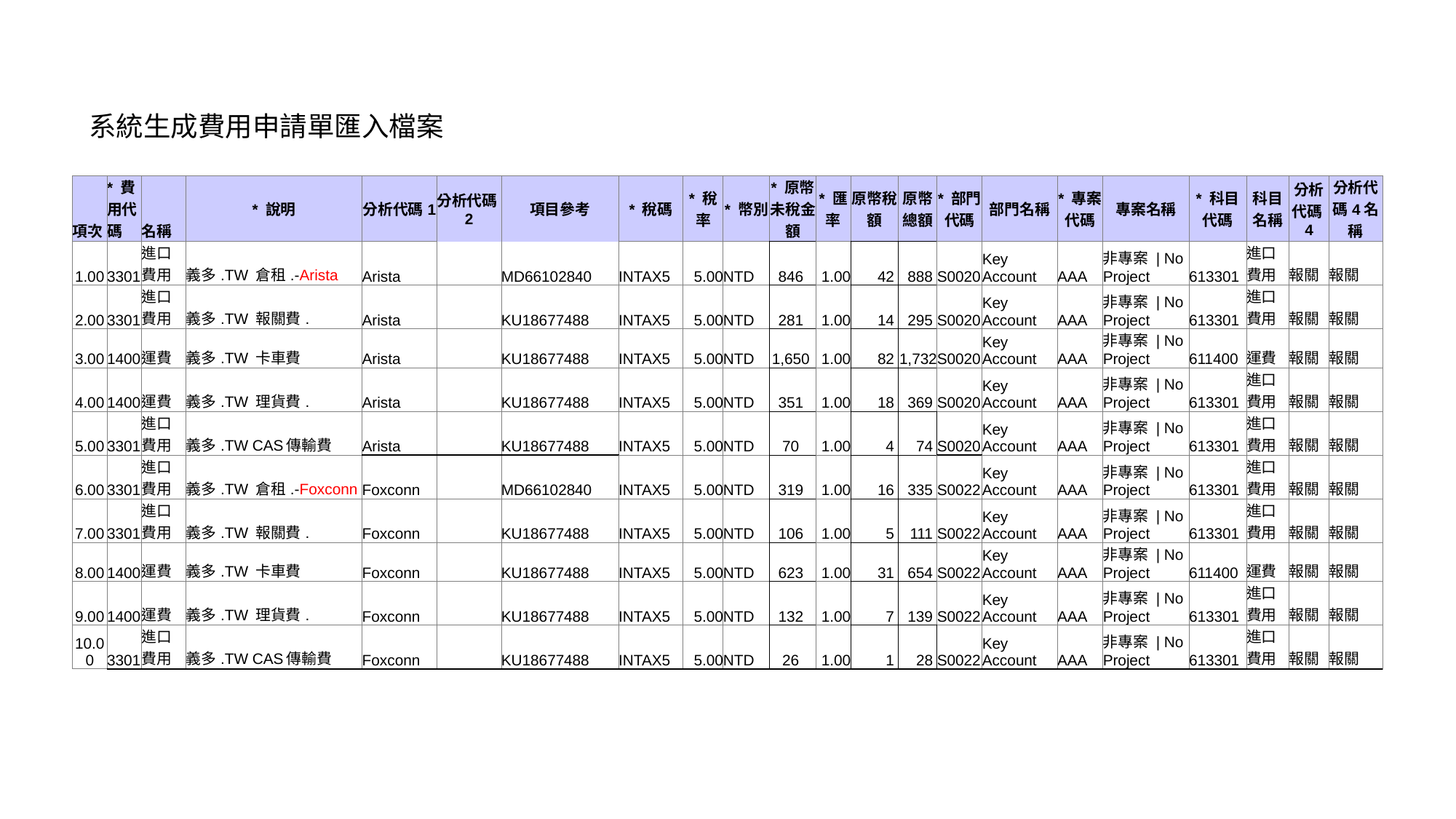

系統生成費用申請單匯入檔案
| 項次 | \* 費用代碼 | 名稱 | \* 說明 | 分析代碼1 | 分析代碼2 | 項目參考 | \* 稅碼 | \* 稅率 | \* 幣別 | \* 原幣未稅金額 | \* 匯率 | 原幣稅額 | 原幣總額 | \* 部門代碼 | 部門名稱 | \* 專案代碼 | 專案名稱 | \* 科目代碼 | 科目名稱 | 分析代碼4 | 分析代碼4名稱 |
| --- | --- | --- | --- | --- | --- | --- | --- | --- | --- | --- | --- | --- | --- | --- | --- | --- | --- | --- | --- | --- | --- |
| 1.00 | 3301 | 進口費用 | 義多.TW 倉租.-Arista | Arista |  | MD66102840 | INTAX5 | 5.00 | NTD | 846 | 1.00 | 42 | 888 | S0020 | Key Account | AAA | 非專案 | No Project | 613301 | 進口費用 | 報關 | 報關 |
| 2.00 | 3301 | 進口費用 | 義多.TW 報關費. | Arista |  | KU18677488 | INTAX5 | 5.00 | NTD | 281 | 1.00 | 14 | 295 | S0020 | Key Account | AAA | 非專案 | No Project | 613301 | 進口費用 | 報關 | 報關 |
| 3.00 | 1400 | 運費 | 義多.TW 卡車費 | Arista |  | KU18677488 | INTAX5 | 5.00 | NTD | 1,650 | 1.00 | 82 | 1,732 | S0020 | Key Account | AAA | 非專案 | No Project | 611400 | 運費 | 報關 | 報關 |
| 4.00 | 1400 | 運費 | 義多.TW 理貨費. | Arista |  | KU18677488 | INTAX5 | 5.00 | NTD | 351 | 1.00 | 18 | 369 | S0020 | Key Account | AAA | 非專案 | No Project | 613301 | 進口費用 | 報關 | 報關 |
| 5.00 | 3301 | 進口費用 | 義多.TW CAS傳輸費 | Arista |  | KU18677488 | INTAX5 | 5.00 | NTD | 70 | 1.00 | 4 | 74 | S0020 | Key Account | AAA | 非專案 | No Project | 613301 | 進口費用 | 報關 | 報關 |
| 6.00 | 3301 | 進口費用 | 義多.TW 倉租.-Foxconn | Foxconn |  | MD66102840 | INTAX5 | 5.00 | NTD | 319 | 1.00 | 16 | 335 | S0022 | Key Account | AAA | 非專案 | No Project | 613301 | 進口費用 | 報關 | 報關 |
| 7.00 | 3301 | 進口費用 | 義多.TW 報關費. | Foxconn |  | KU18677488 | INTAX5 | 5.00 | NTD | 106 | 1.00 | 5 | 111 | S0022 | Key Account | AAA | 非專案 | No Project | 613301 | 進口費用 | 報關 | 報關 |
| 8.00 | 1400 | 運費 | 義多.TW 卡車費 | Foxconn |  | KU18677488 | INTAX5 | 5.00 | NTD | 623 | 1.00 | 31 | 654 | S0022 | Key Account | AAA | 非專案 | No Project | 611400 | 運費 | 報關 | 報關 |
| 9.00 | 1400 | 運費 | 義多.TW 理貨費. | Foxconn |  | KU18677488 | INTAX5 | 5.00 | NTD | 132 | 1.00 | 7 | 139 | S0022 | Key Account | AAA | 非專案 | No Project | 613301 | 進口費用 | 報關 | 報關 |
| 10.00 | 3301 | 進口費用 | 義多.TW CAS傳輸費 | Foxconn |  | KU18677488 | INTAX5 | 5.00 | NTD | 26 | 1.00 | 1 | 28 | S0022 | Key Account | AAA | 非專案 | No Project | 613301 | 進口費用 | 報關 | 報關 |